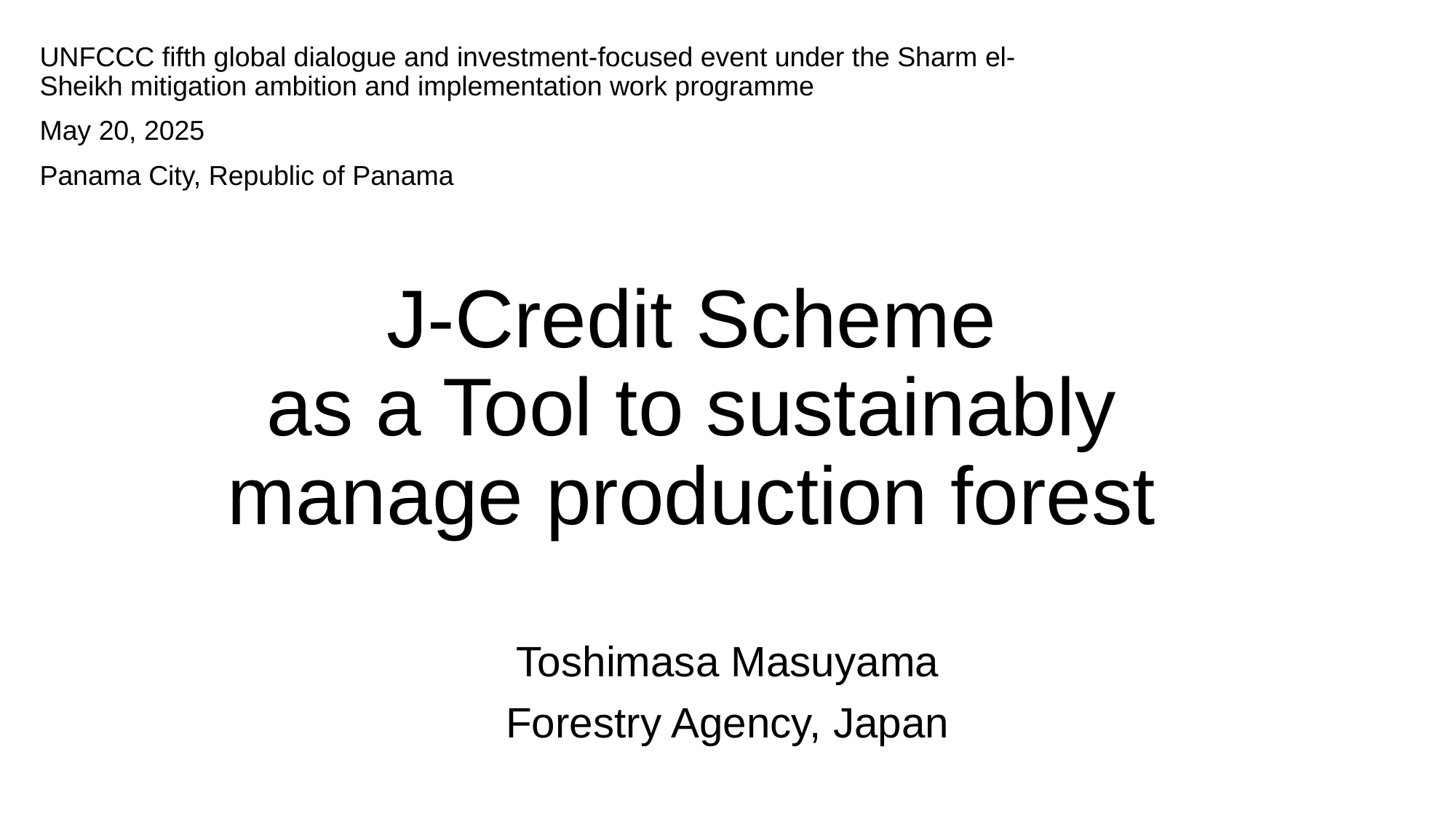

UNFCCC fifth global dialogue and investment-focused event under the Sharm el-Sheikh mitigation ambition and implementation work programme
May 20, 2025
Panama City, Republic of Panama
30分
# J-Credit Scheme as a Tool to sustainably manage production forest
Toshimasa Masuyama
Forestry Agency, Japan